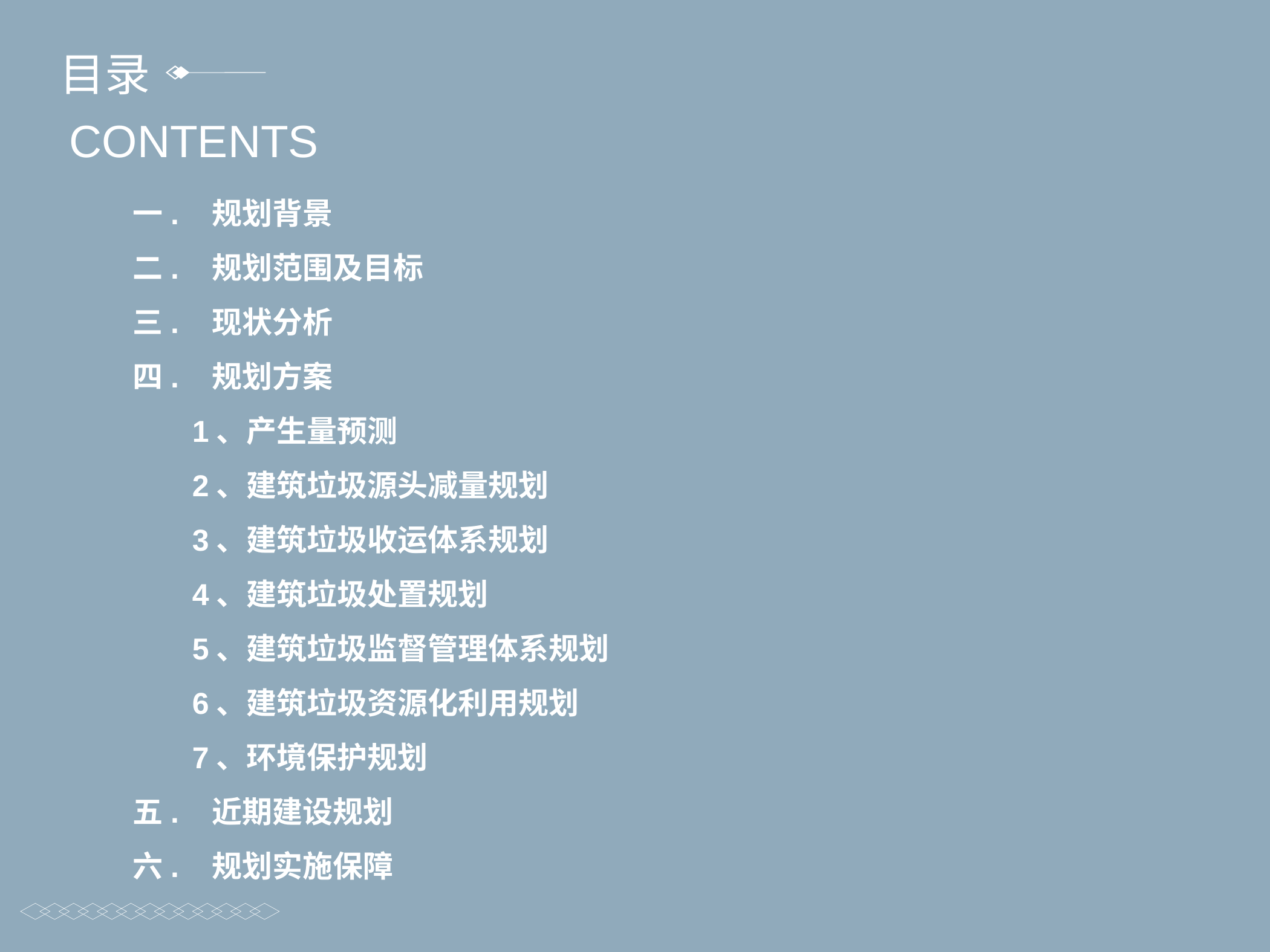

目录

CONTENTS
一.   规划背景
二.   规划范围及目标
三.   现状分析
四.   规划方案
       1、产生量预测
       2、建筑垃圾源头减量规划
       3、建筑垃圾收运体系规划
       4、建筑垃圾处置规划
       5、建筑垃圾监督管理体系规划
       6、建筑垃圾资源化利用规划
       7、环境保护规划
五.   近期建设规划
六.   规划实施保障